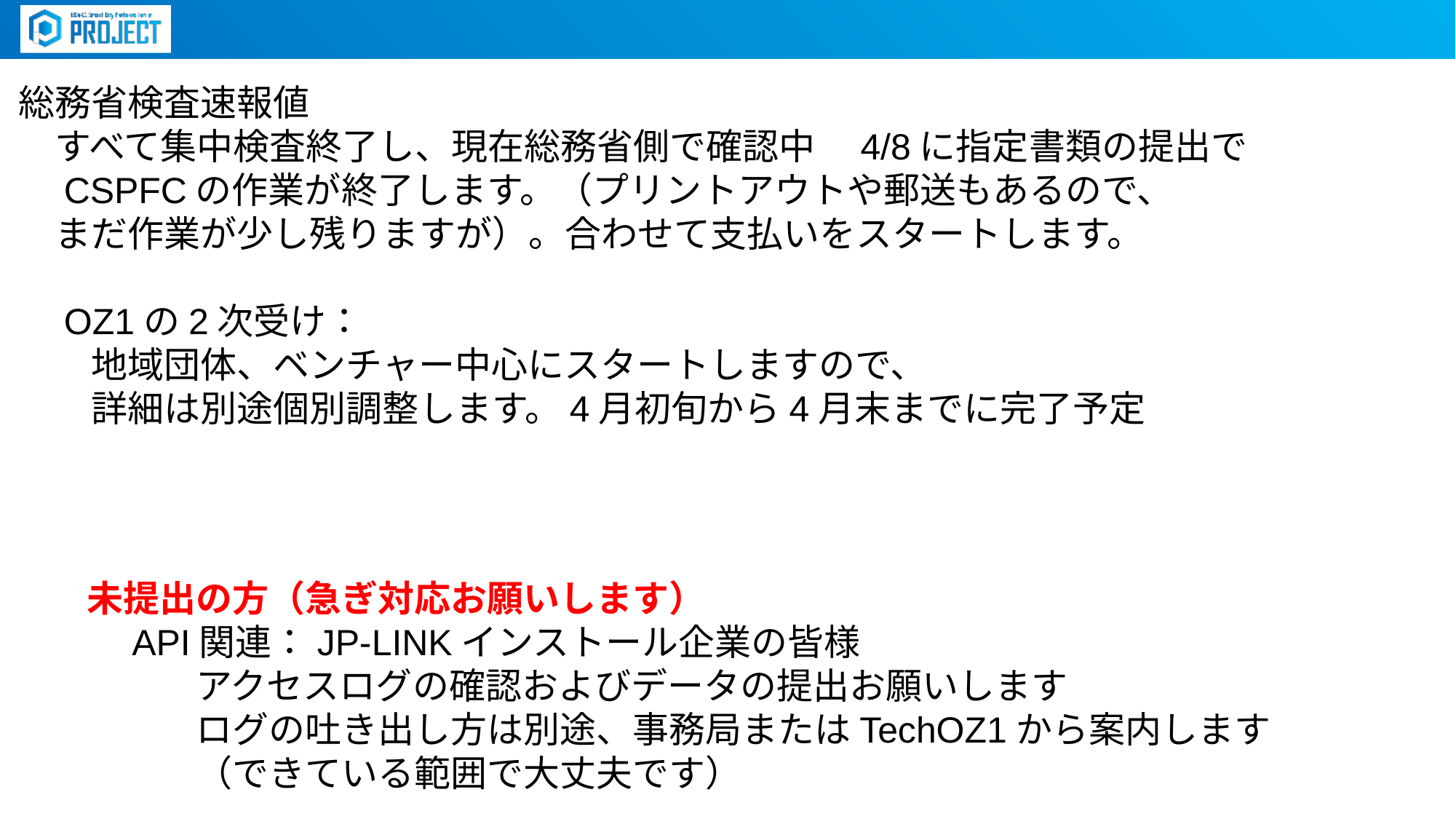

総務省検査速報値
　すべて集中検査終了し、現在総務省側で確認中　4/8に指定書類の提出で
　CSPFCの作業が終了します。（プリントアウトや郵送もあるので、
　まだ作業が少し残りますが）。合わせて支払いをスタートします。

　OZ1の2次受け：
　　地域団体、ベンチャー中心にスタートしますので、
　　詳細は別途個別調整します。4月初旬から4月末までに完了予定

未提出の方（急ぎ対応お願いします）
　API関連：JP-LINKインストール企業の皆様
　　　アクセスログの確認およびデータの提出お願いします
　　　ログの吐き出し方は別途、事務局またはTechOZ1から案内します
　　　（できている範囲で大丈夫です）